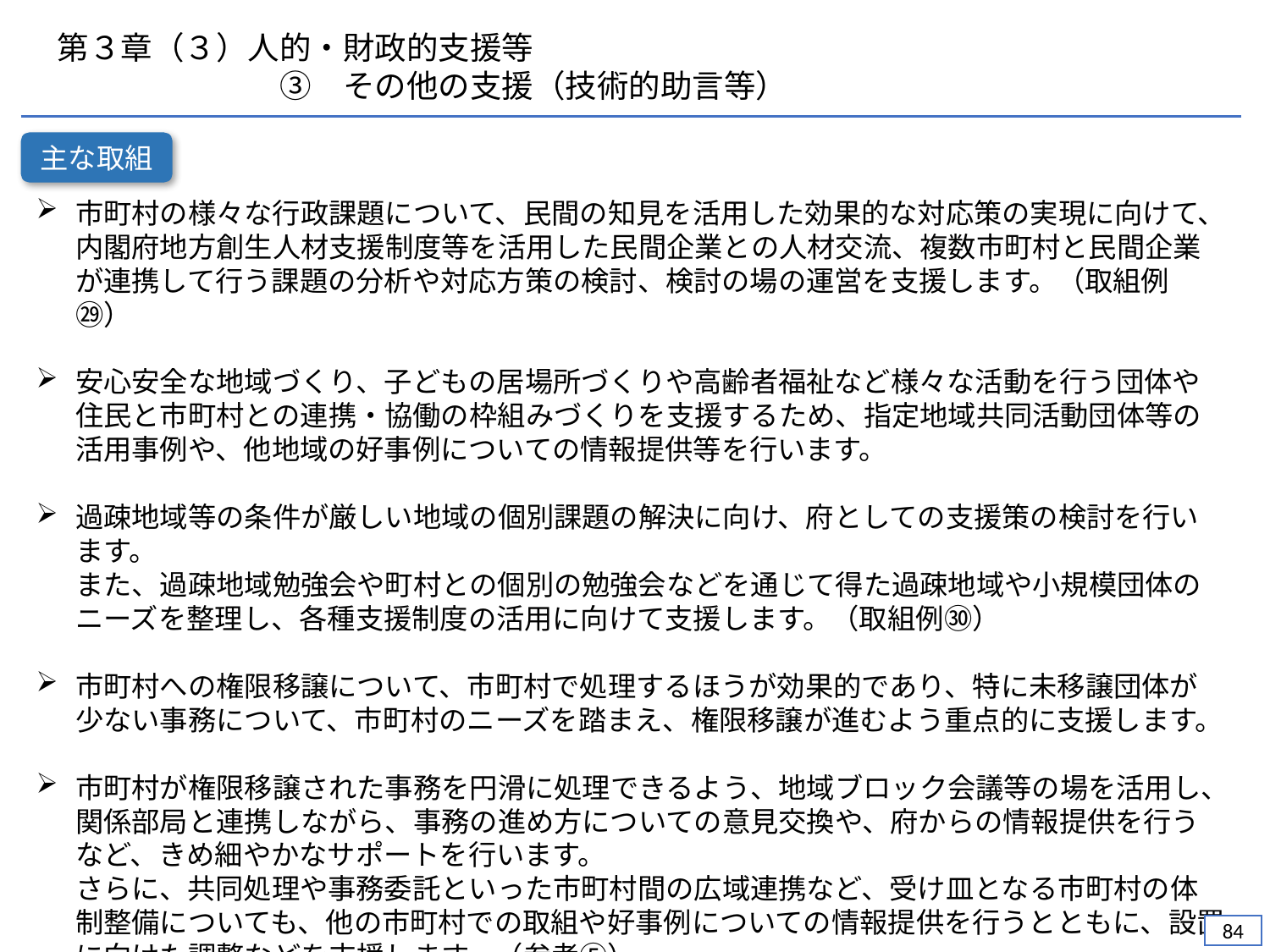

第３章（３）人的・財政的支援等
　　　　　　　③　その他の支援（技術的助言等）
主な取組
市町村の様々な行政課題について、民間の知見を活用した効果的な対応策の実現に向けて、内閣府地方創生人材支援制度等を活用した民間企業との人材交流、複数市町村と民間企業が連携して行う課題の分析や対応方策の検討、検討の場の運営を支援します。（取組例㉙）

安心安全な地域づくり、子どもの居場所づくりや高齢者福祉など様々な活動を行う団体や住民と市町村との連携・協働の枠組みづくりを支援するため、指定地域共同活動団体等の活用事例や、他地域の好事例についての情報提供等を行います。

過疎地域等の条件が厳しい地域の個別課題の解決に向け、府としての支援策の検討を行います。
また、過疎地域勉強会や町村との個別の勉強会などを通じて得た過疎地域や小規模団体のニーズを整理し、各種支援制度の活用に向けて支援します。（取組例㉚）

市町村への権限移譲について、市町村で処理するほうが効果的であり、特に未移譲団体が少ない事務について、市町村のニーズを踏まえ、権限移譲が進むよう重点的に支援します。

市町村が権限移譲された事務を円滑に処理できるよう、地域ブロック会議等の場を活用し、関係部局と連携しながら、事務の進め方についての意見交換や、府からの情報提供を行うなど、きめ細やかなサポートを行います。
さらに、共同処理や事務委託といった市町村間の広域連携など、受け皿となる市町村の体制整備についても、他の市町村での取組や好事例についての情報提供を行うとともに、設置に向けた調整などを支援します。（参考⑤）
84